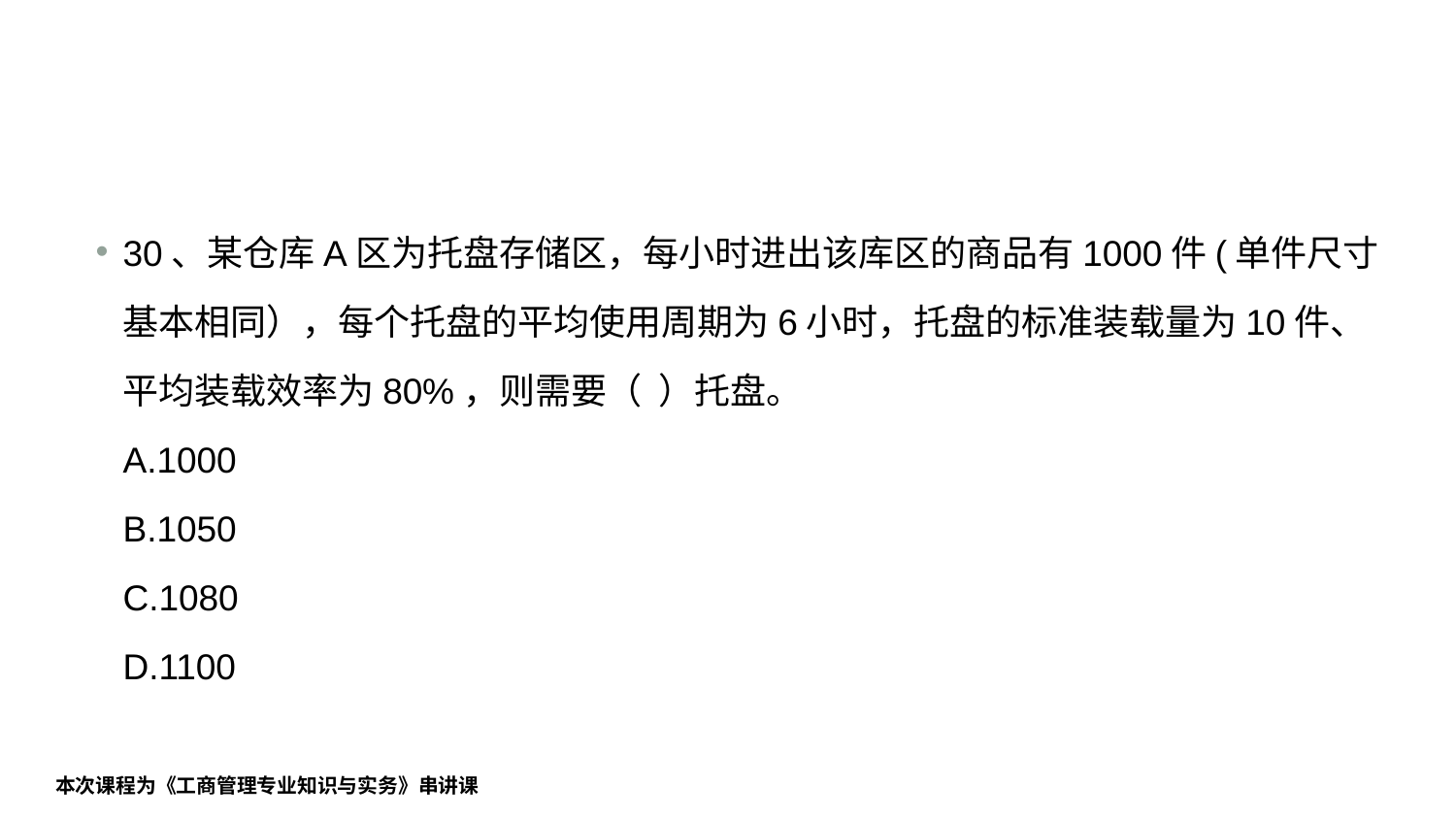

#

30、某仓库A区为托盘存储区，每小时进出该库区的商品有1000件(单件尺寸基本相同），每个托盘的平均使用周期为6小时，托盘的标准装载量为10件、平均装载效率为80%，则需要（  ）托盘。
A.1000
B.1050
C.1080
D.1100